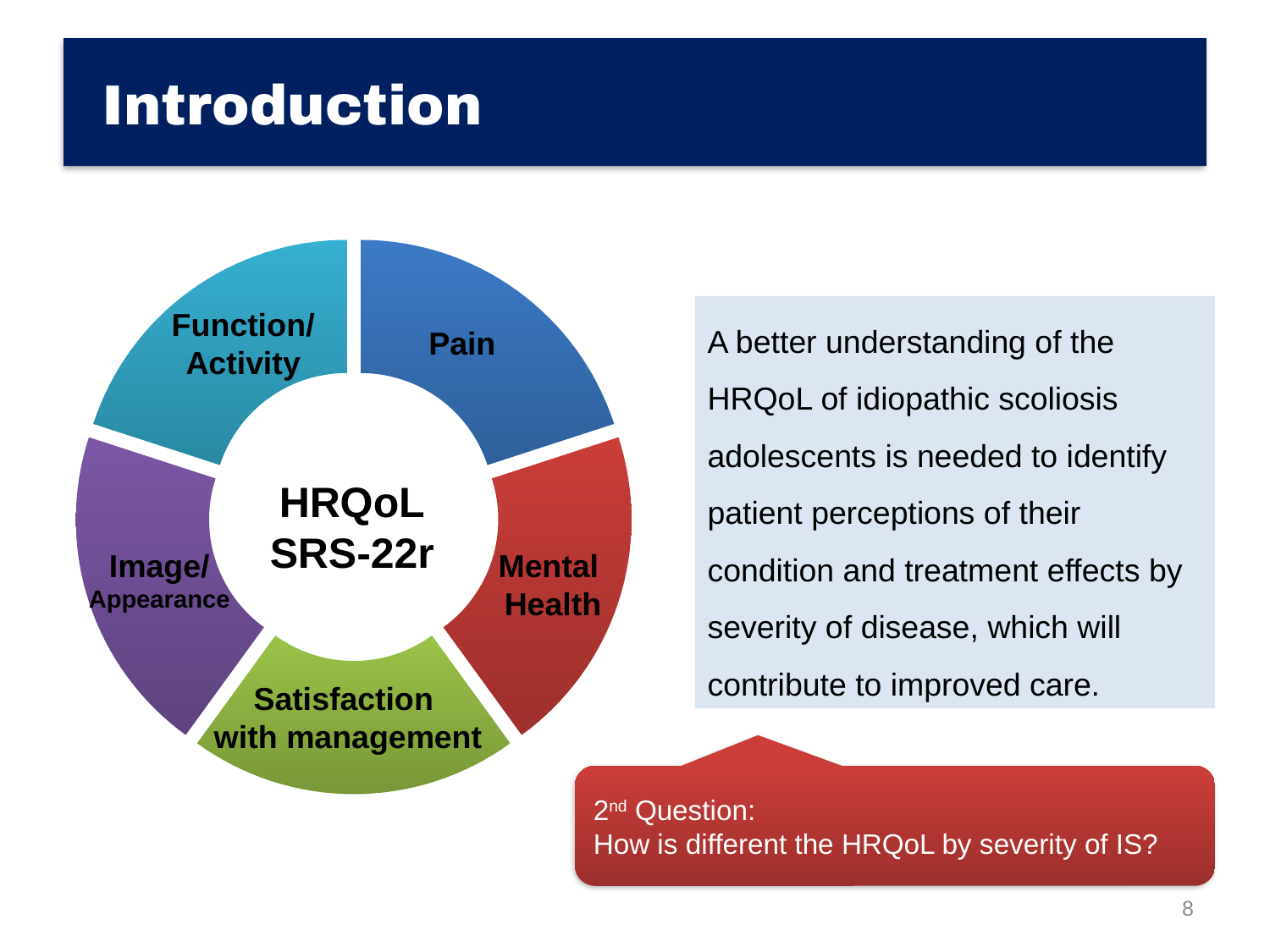

# Introduction

### Chart

| Category | 열1 |
|---|---|
| Function/Activity | 0.2 |
| Pain | 0.2 |
| Image/Appearance | 0.2 |
| Mental Health | 0.2 |
| Satisfaction with management | 0.2 |
Function/
Activity
Pain
HRQoL
SRS-22r
Image/
Appearance
Mental
Health
Satisfaction
with management
A better understanding of the HRQoL of idiopathic scoliosis adolescents is needed to identify patient perceptions of their condition and treatment effects by severity of disease, which will contribute to improved care.
2nd Question:
How is different the HRQoL by severity of IS?
8